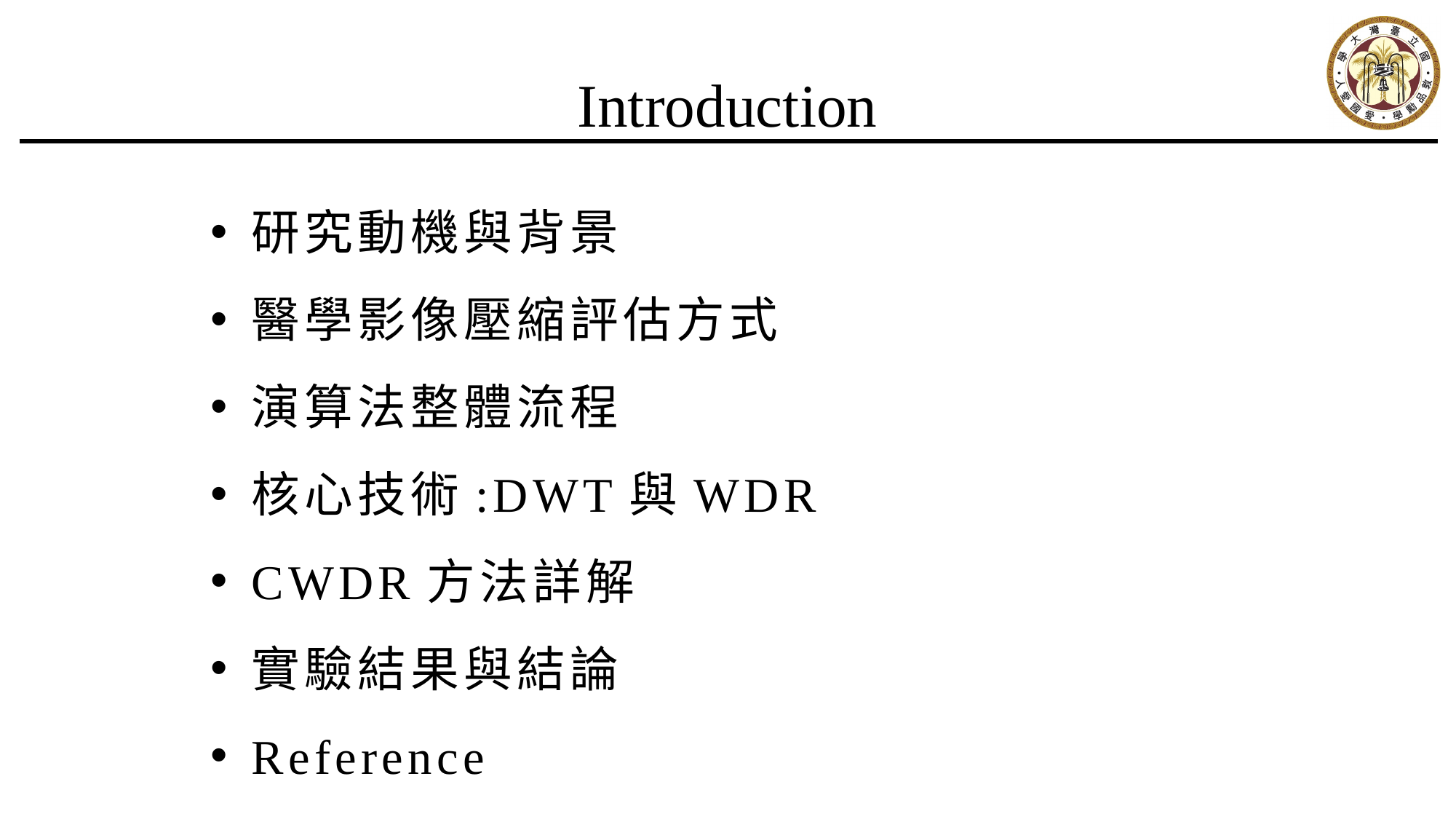

Introduction
研究動機與背景
醫學影像壓縮評估方式
演算法整體流程
核心技術:DWT與WDR
CWDR方法詳解
實驗結果與結論
Reference